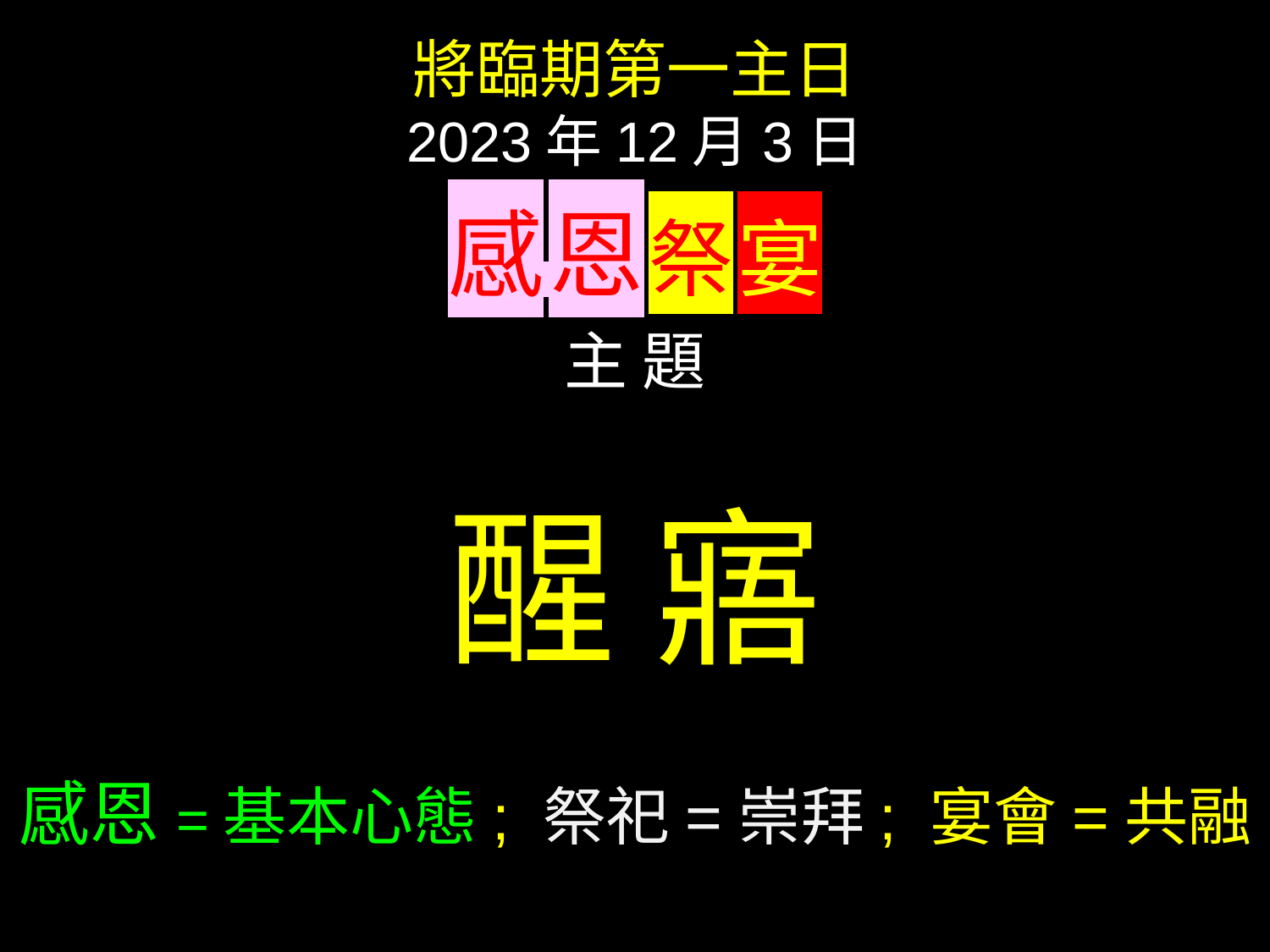

將臨期第一主日
2023年12月3日
感 恩 祭 宴

主 題

醒 寤

感恩=基本心態; 祭祀=崇拜; 宴會=共融